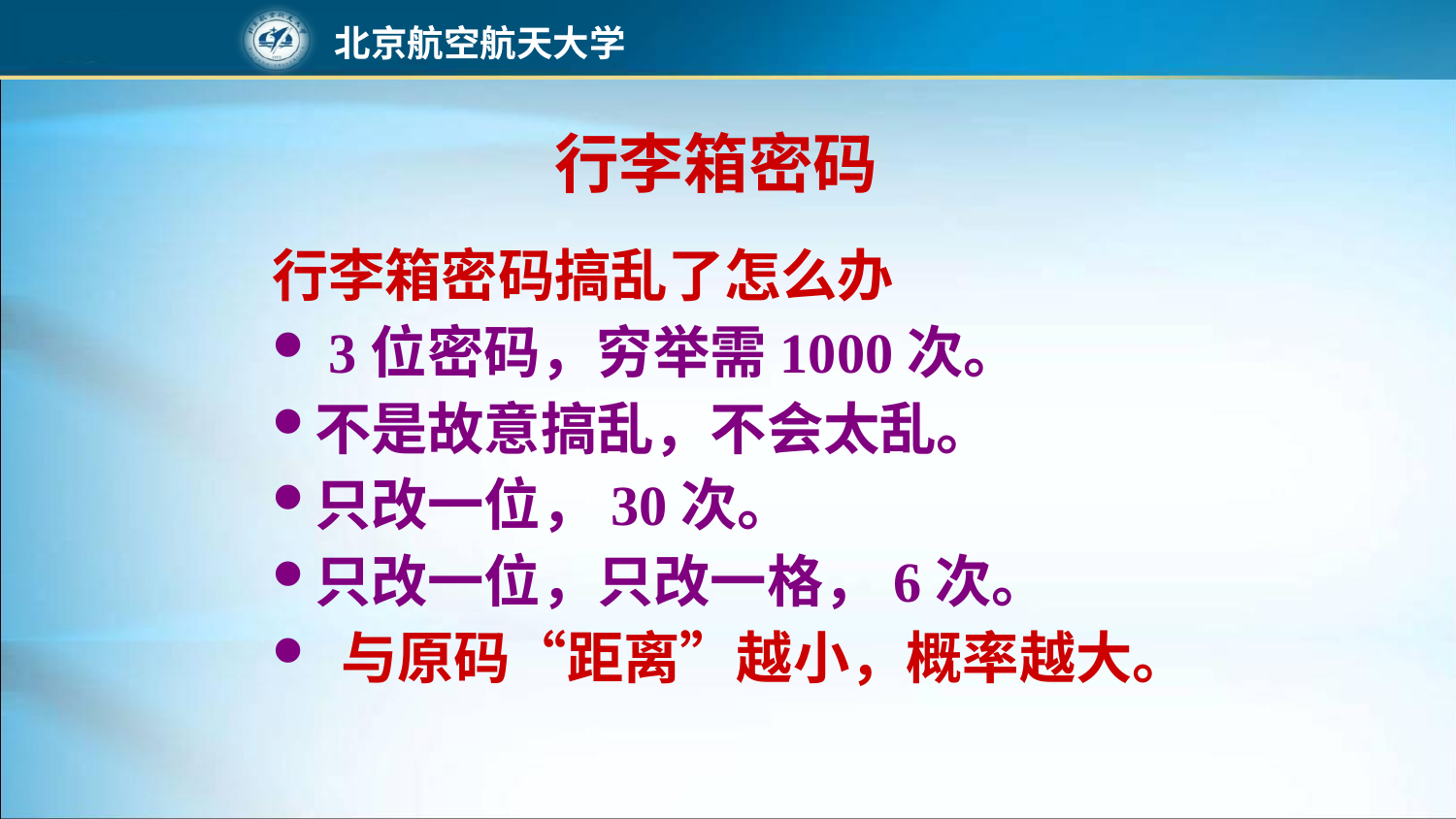

# 行李箱密码
行李箱密码搞乱了怎么办
 3位密码，穷举需1000次。
不是故意搞乱，不会太乱。
只改一位，30次。
只改一位，只改一格，6次。
 与原码“距离”越小，概率越大。